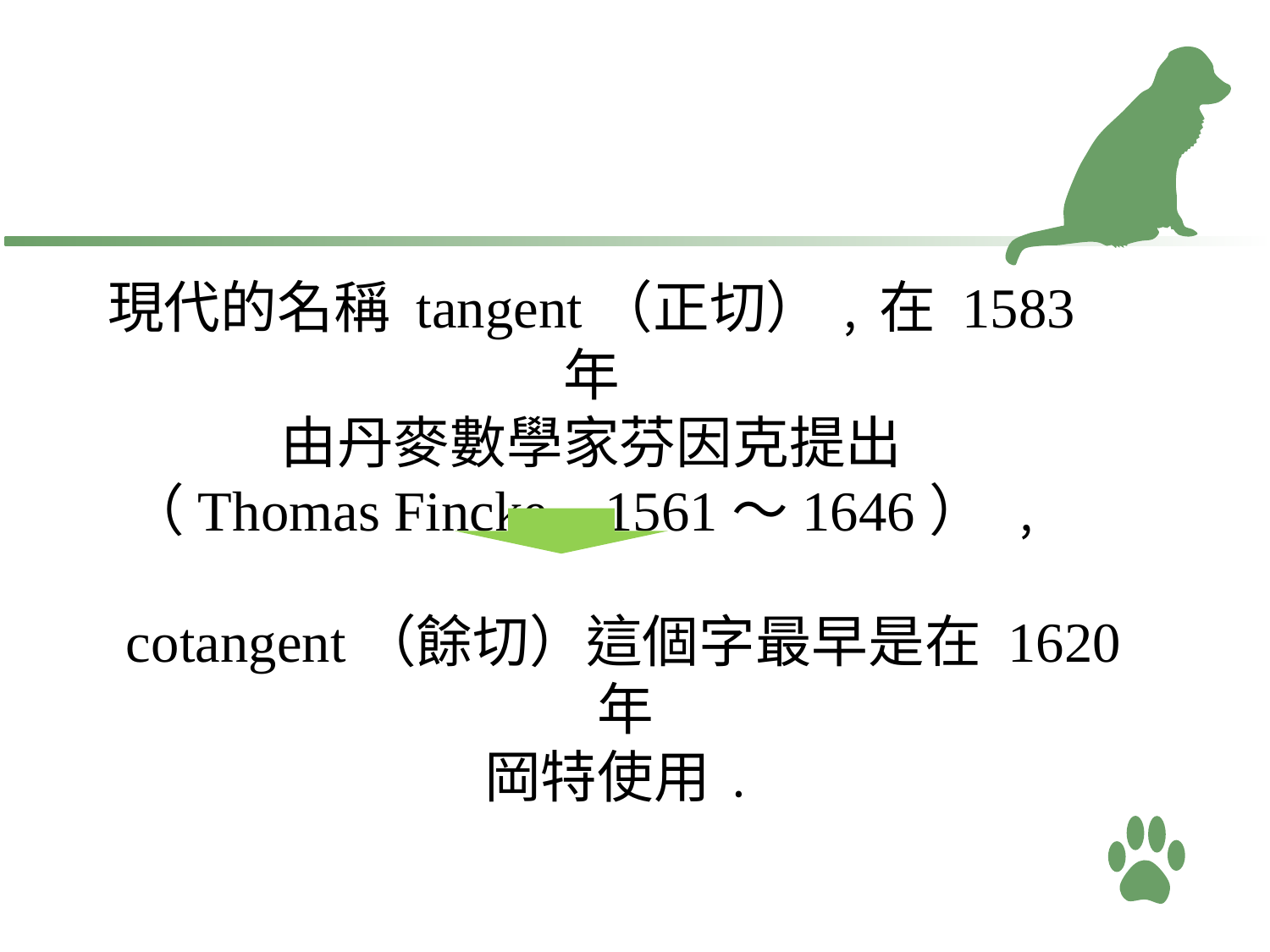

現代的名稱 tangent（正切）﹐在 1583 年
由丹麥數學家芬因克提出
（Thomas Fincke﹐1561～1646） ﹐

cotangent（餘切）這個字最早是在 1620年
岡特使用﹒